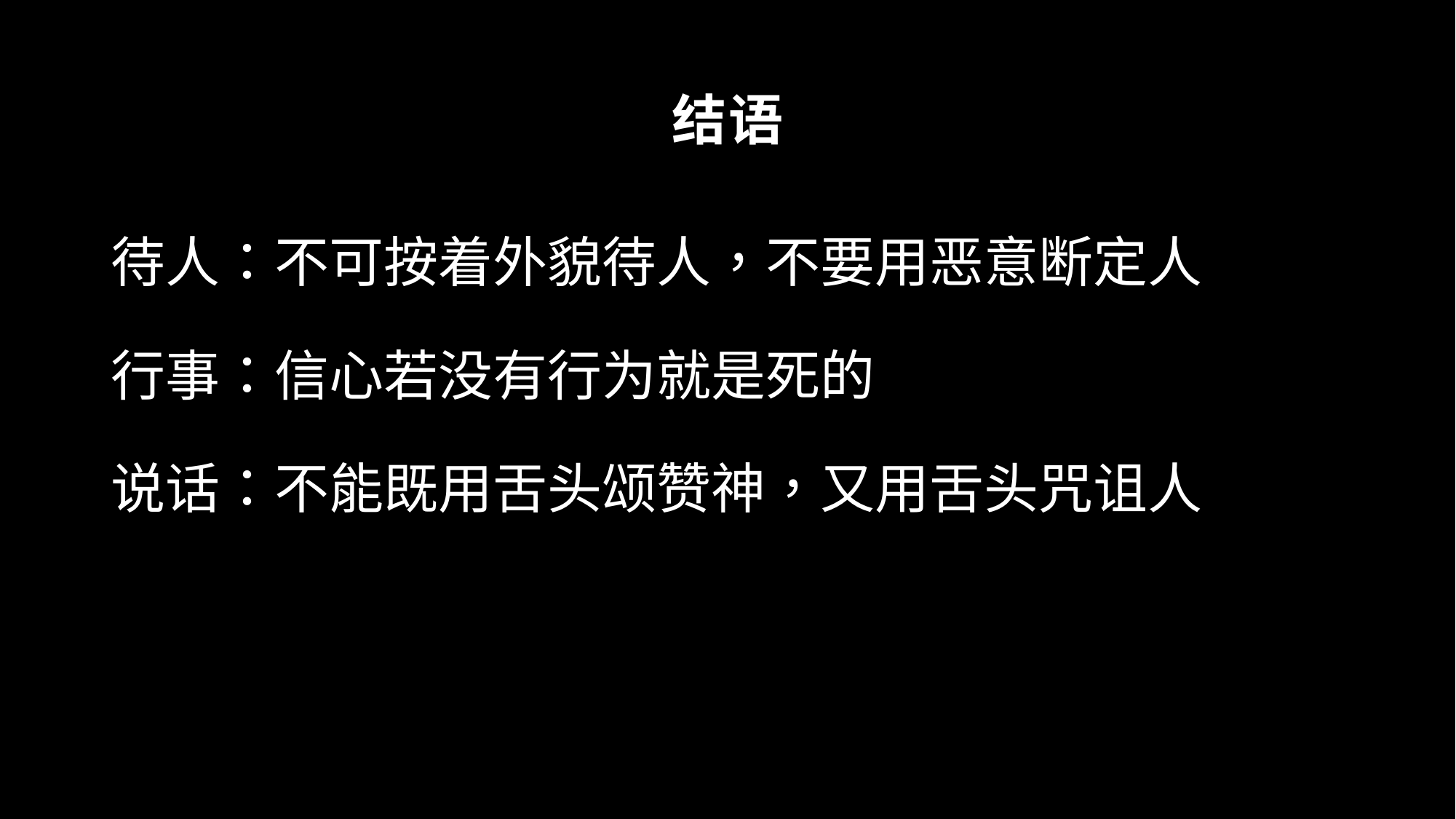

# 结语
待人：不可按着外貌待人，不要用恶意断定人
行事：信心若没有行为就是死的
说话：不能既用舌头颂赞神，又用舌头咒诅人